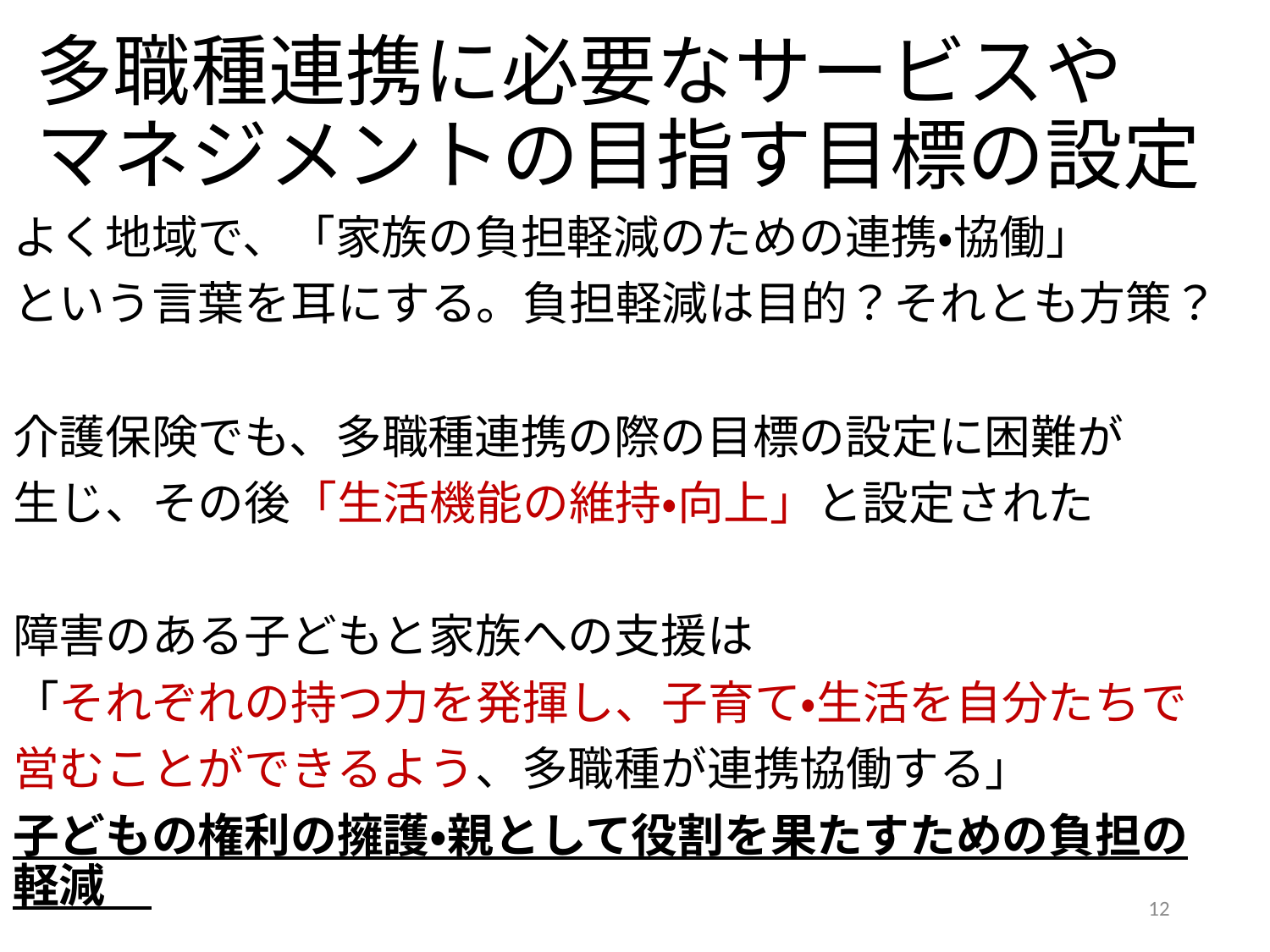

# 多職種連携に必要なサービスや マネジメントの目指す目標の設定
よく地域で、「家族の負担軽減のための連携・協働」
という言葉を耳にする。負担軽減は目的？それとも方策？

介護保険でも、多職種連携の際の目標の設定に困難が
生じ、その後「生活機能の維持・向上」と設定された

障害のある子どもと家族への支援は
「それぞれの持つ力を発揮し、子育て・生活を自分たちで
営むことができるよう、多職種が連携協働する」
子どもの権利の擁護・親として役割を果たすための負担の軽減
12